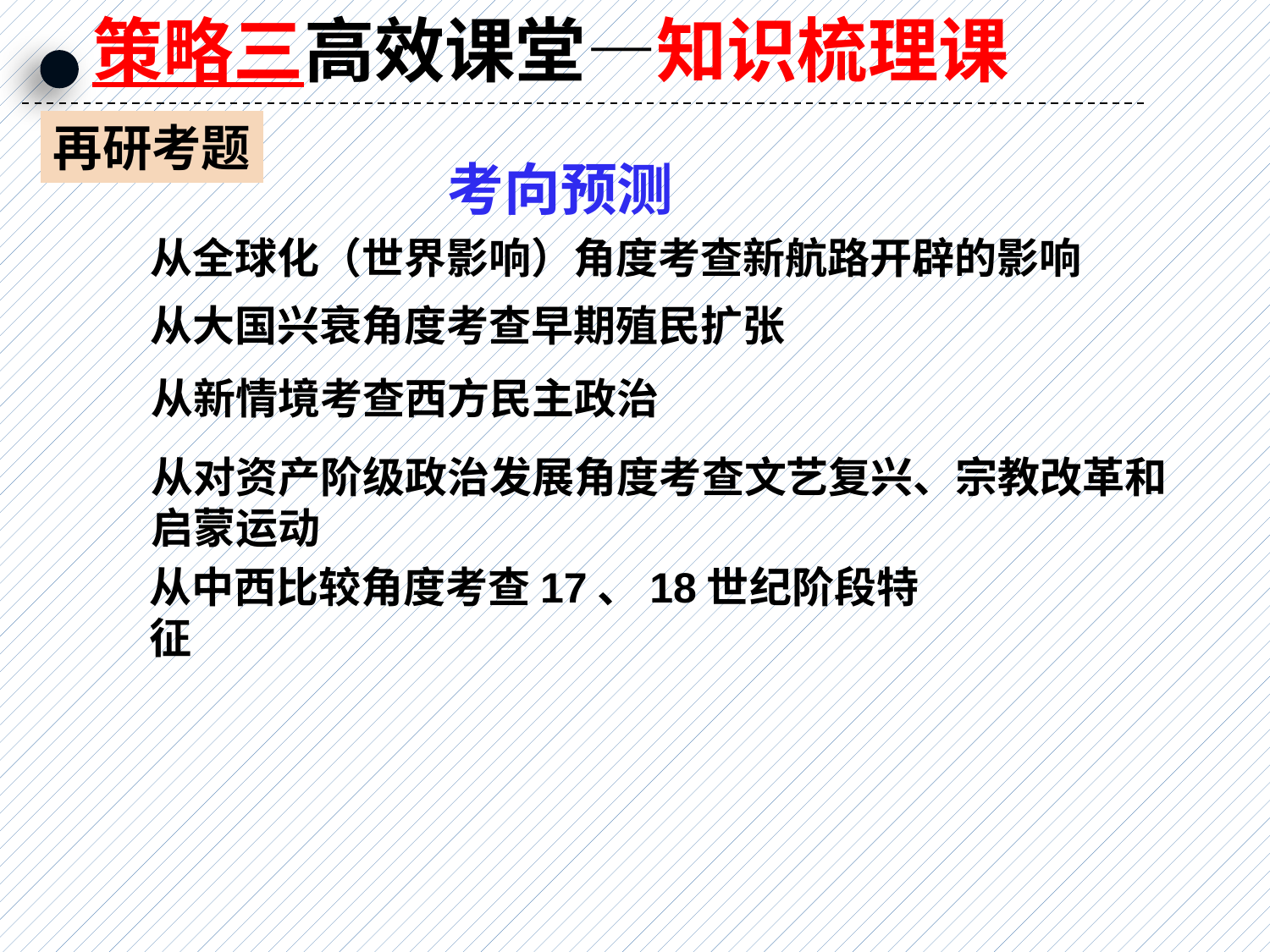

策略三高效课堂—知识梳理课

再研考题
考向预测
从全球化（世界影响）角度考查新航路开辟的影响
从大国兴衰角度考查早期殖民扩张
从新情境考查西方民主政治
从对资产阶级政治发展角度考查文艺复兴、宗教改革和
启蒙运动
从中西比较角度考查17、18世纪阶段特征